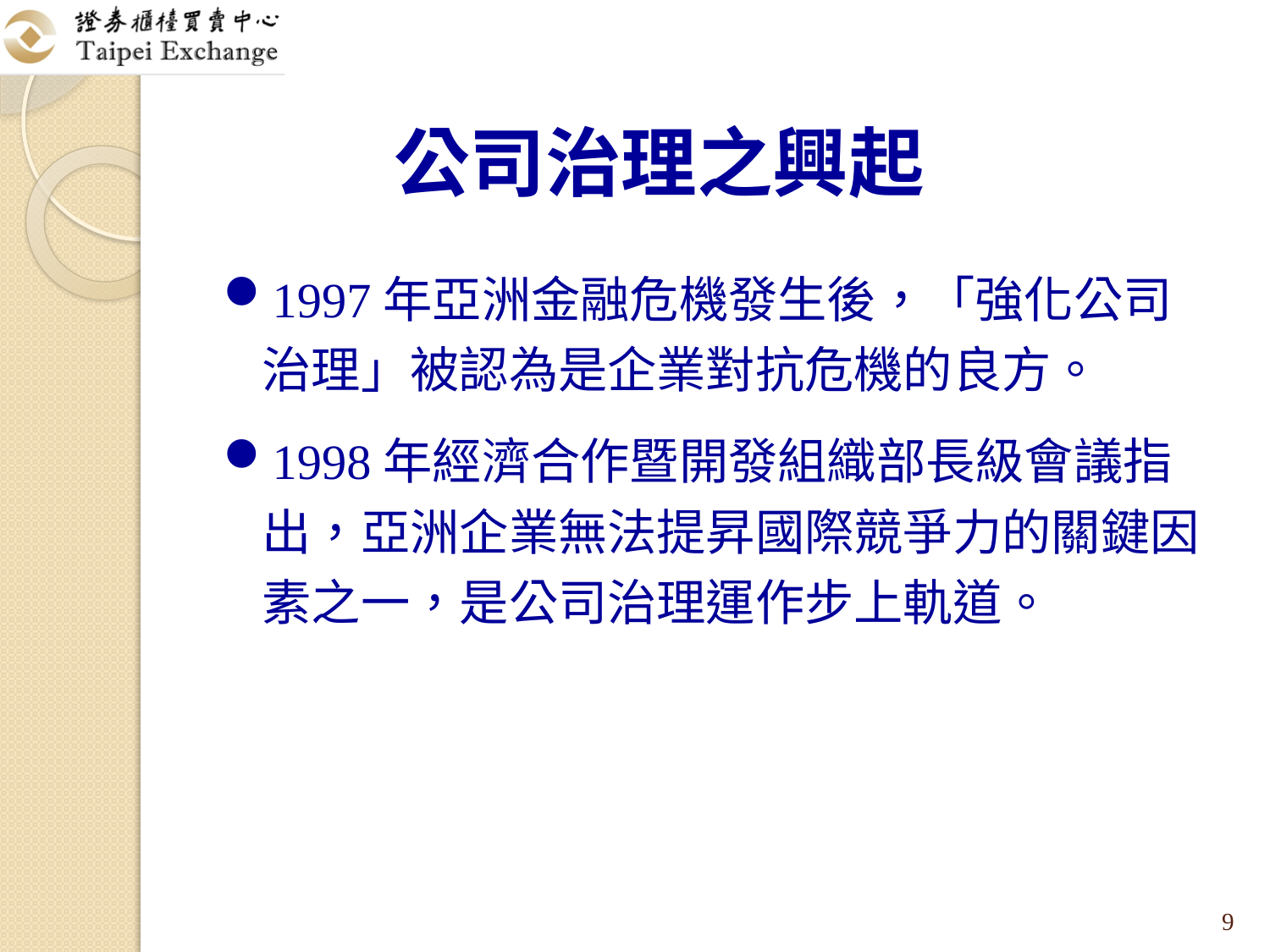

# 公司治理之興起
1997年亞洲金融危機發生後，「強化公司治理」被認為是企業對抗危機的良方。
1998年經濟合作暨開發組織部長級會議指出，亞洲企業無法提昇國際競爭力的關鍵因素之一，是公司治理運作步上軌道。

9